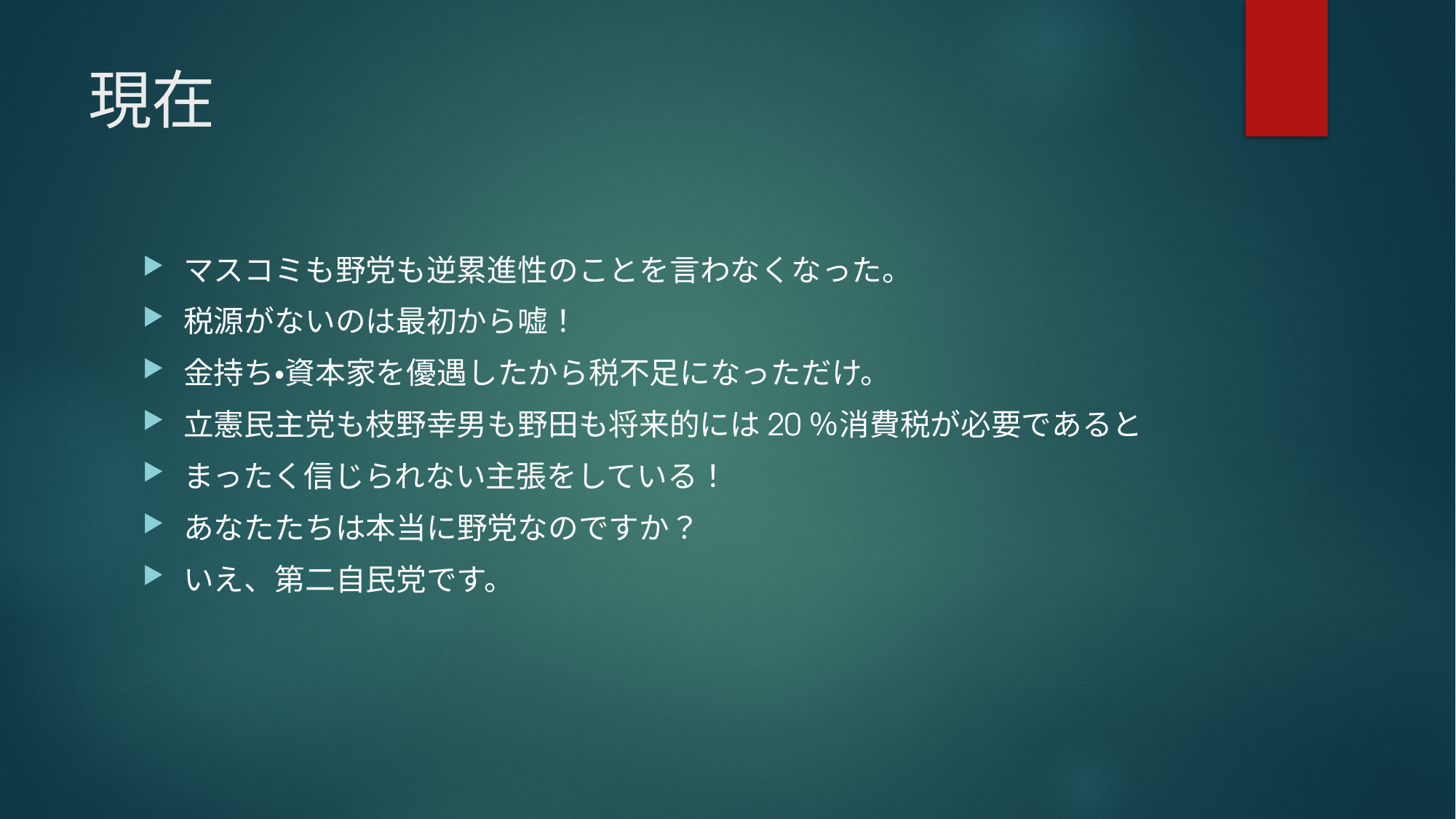

# 現在
マスコミも野党も逆累進性のことを言わなくなった。
税源がないのは最初から嘘！
金持ち・資本家を優遇したから税不足になっただけ。
立憲民主党も枝野幸男も野田も将来的には20％消費税が必要であると
まったく信じられない主張をしている！
あなたたちは本当に野党なのですか？
いえ、第二自民党です。